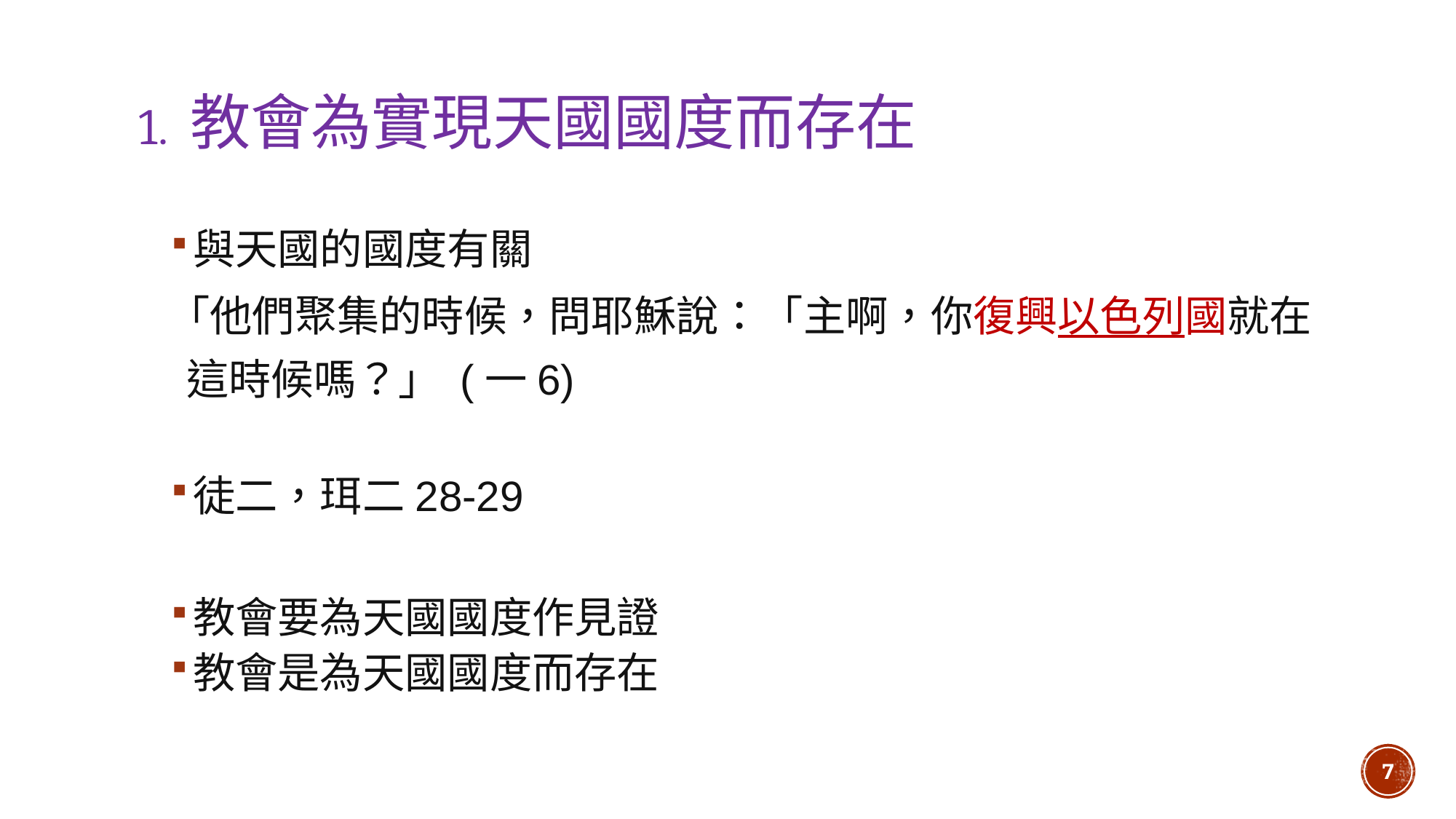

1. 教會為實現天國國度而存在

與天國的國度有關
  「他們聚集的時候，問耶穌說：「主啊，你復興以色列國就在
    這時候嗎？」 (一6)

徒二，珥二28-29

教會要為天國國度作見證
教會是為天國國度而存在

7